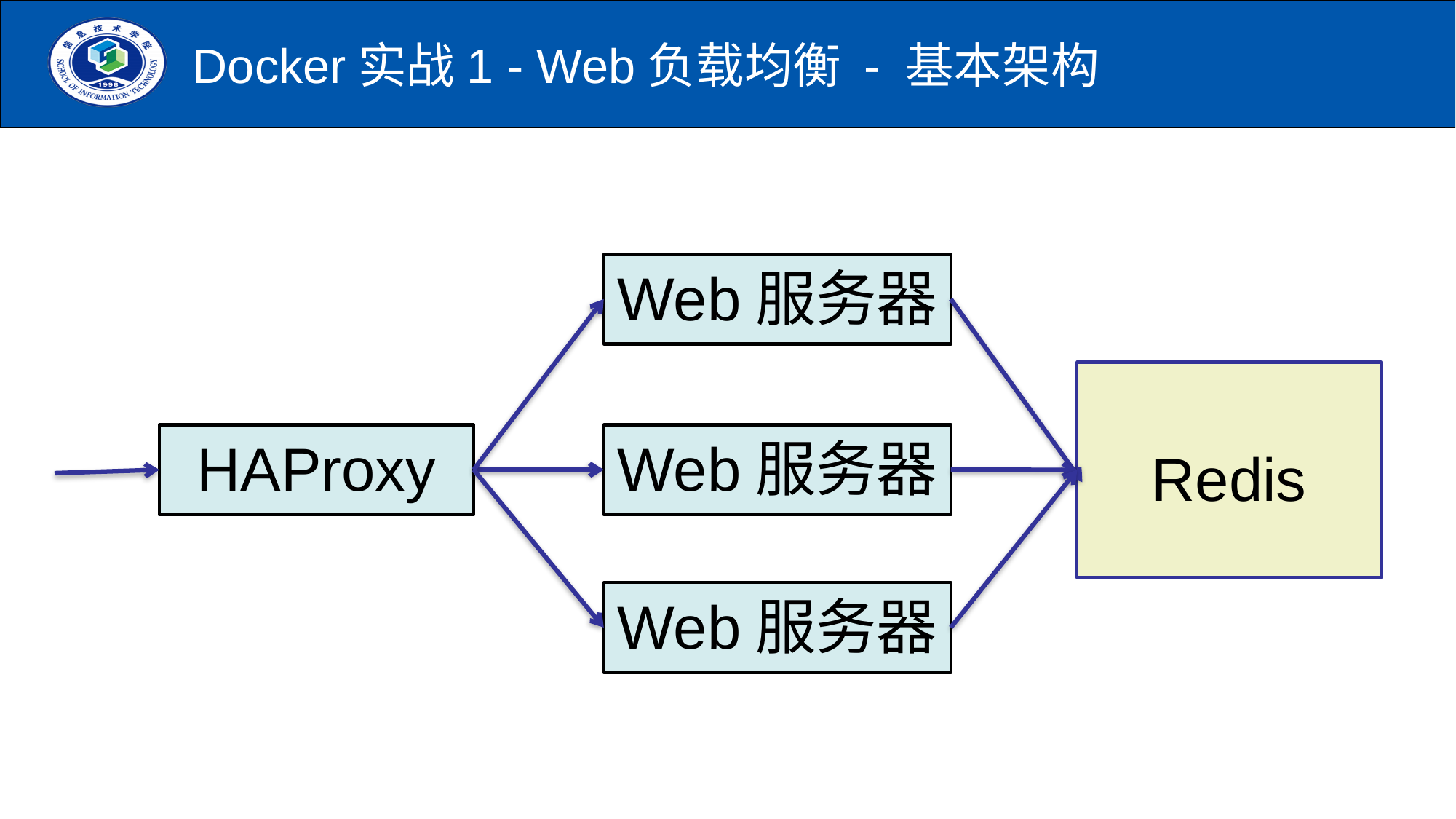

# Docker实战1 - Web负载均衡 - 基本架构
Web服务器

Redis
HAProxy
Web服务器
Web服务器